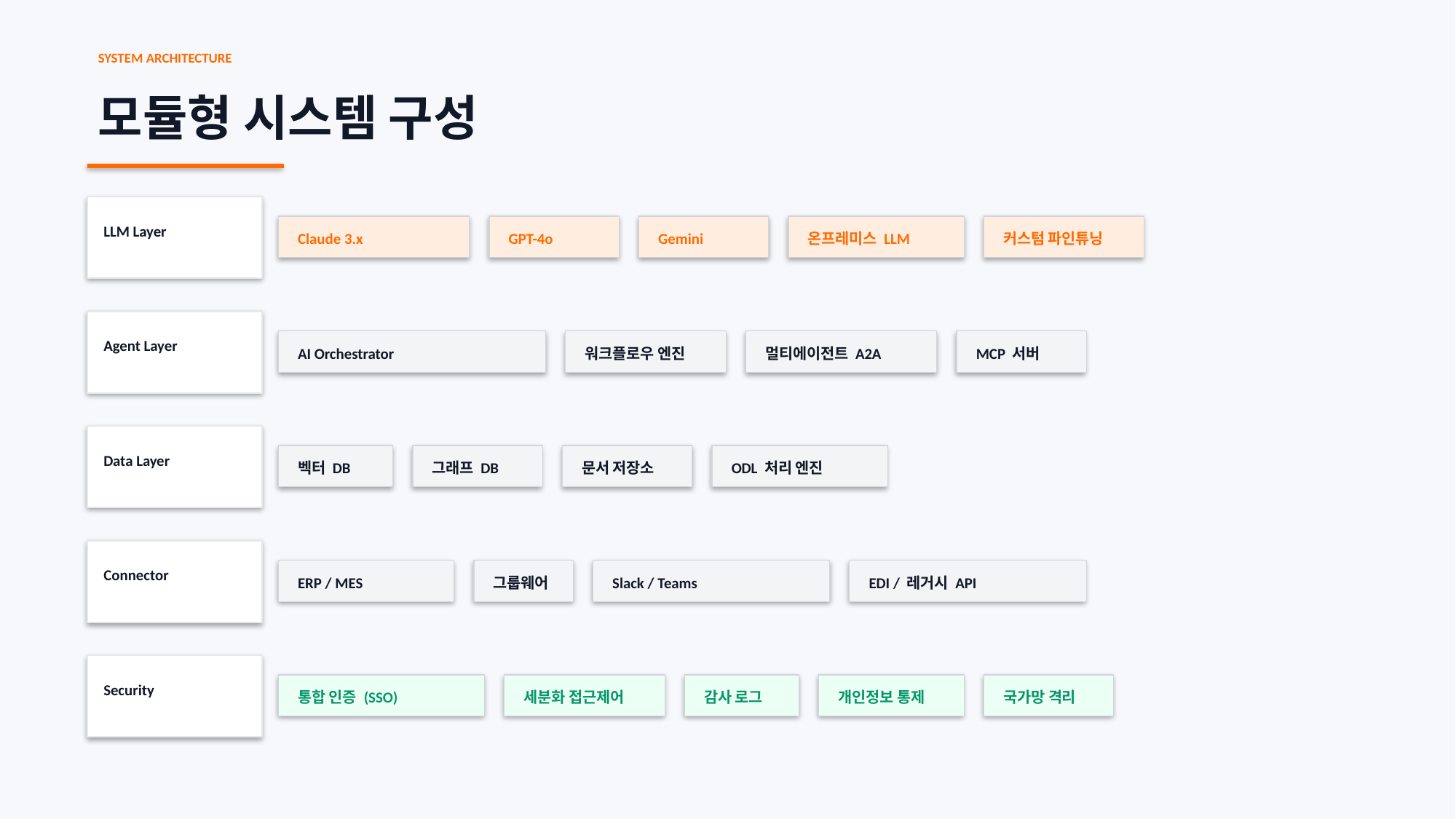

SYSTEM ARCHITECTURE
모듈형 시스템 구성

LLM Layer

Claude 3.x
GPT-4o
Gemini
온프레미스 LLM
커스텀 파인튜닝

Agent Layer

AI Orchestrator
워크플로우 엔진
멀티에이전트 A2A
MCP 서버

Data Layer

벡터 DB
그래프 DB
문서 저장소
ODL 처리 엔진

Connector

ERP / MES
그룹웨어
Slack / Teams
EDI / 레거시 API

Security

통합 인증 (SSO)
세분화 접근제어
감사 로그
개인정보 통제
국가망 격리